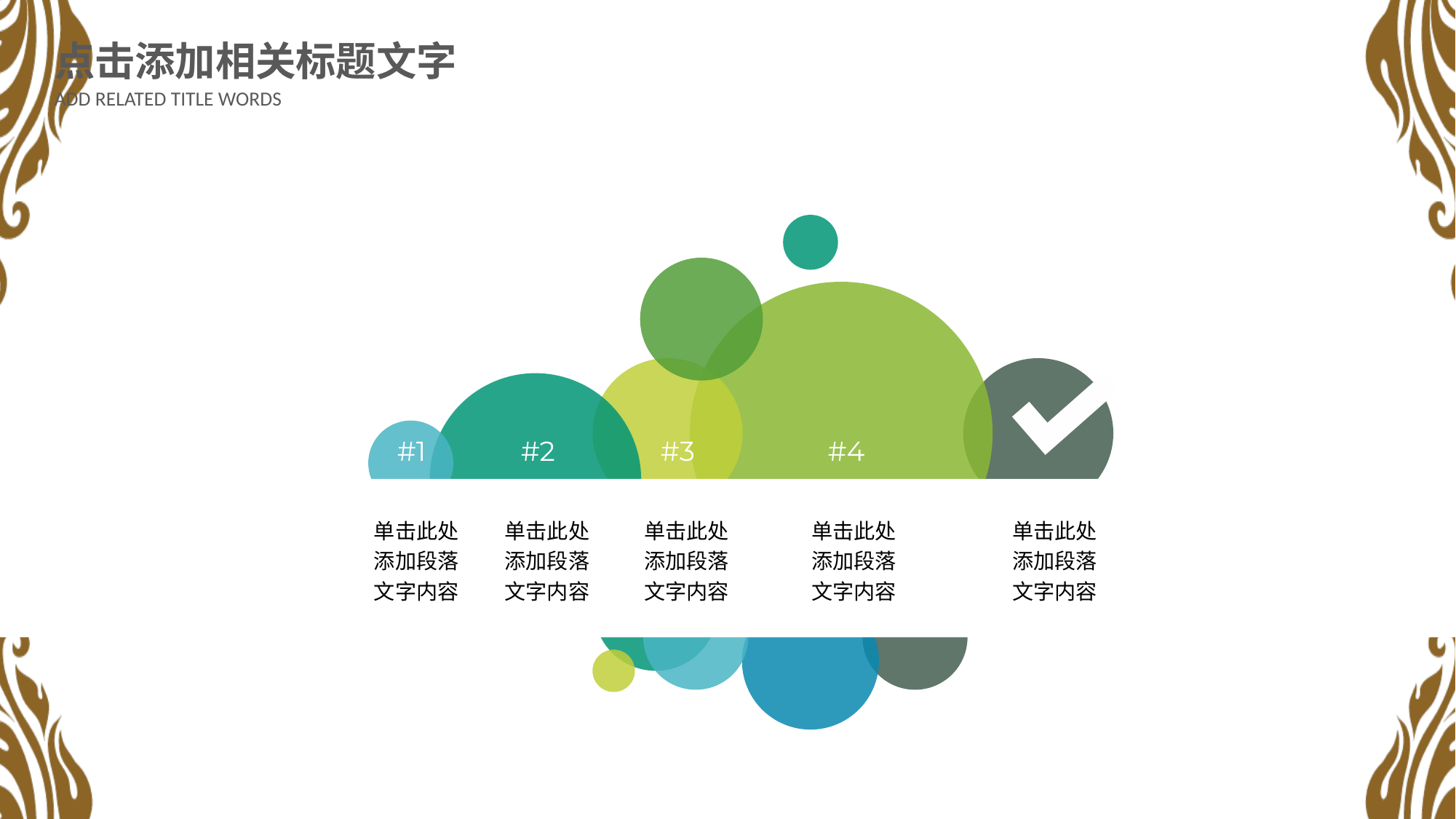

点击添加相关标题文字
ADD RELATED TITLE WORDS

#1
#2
#3
#4

单击此处添加段落文字内容
单击此处添加段落文字内容
单击此处添加段落文字内容
单击此处添加段落文字内容
单击此处添加段落文字内容